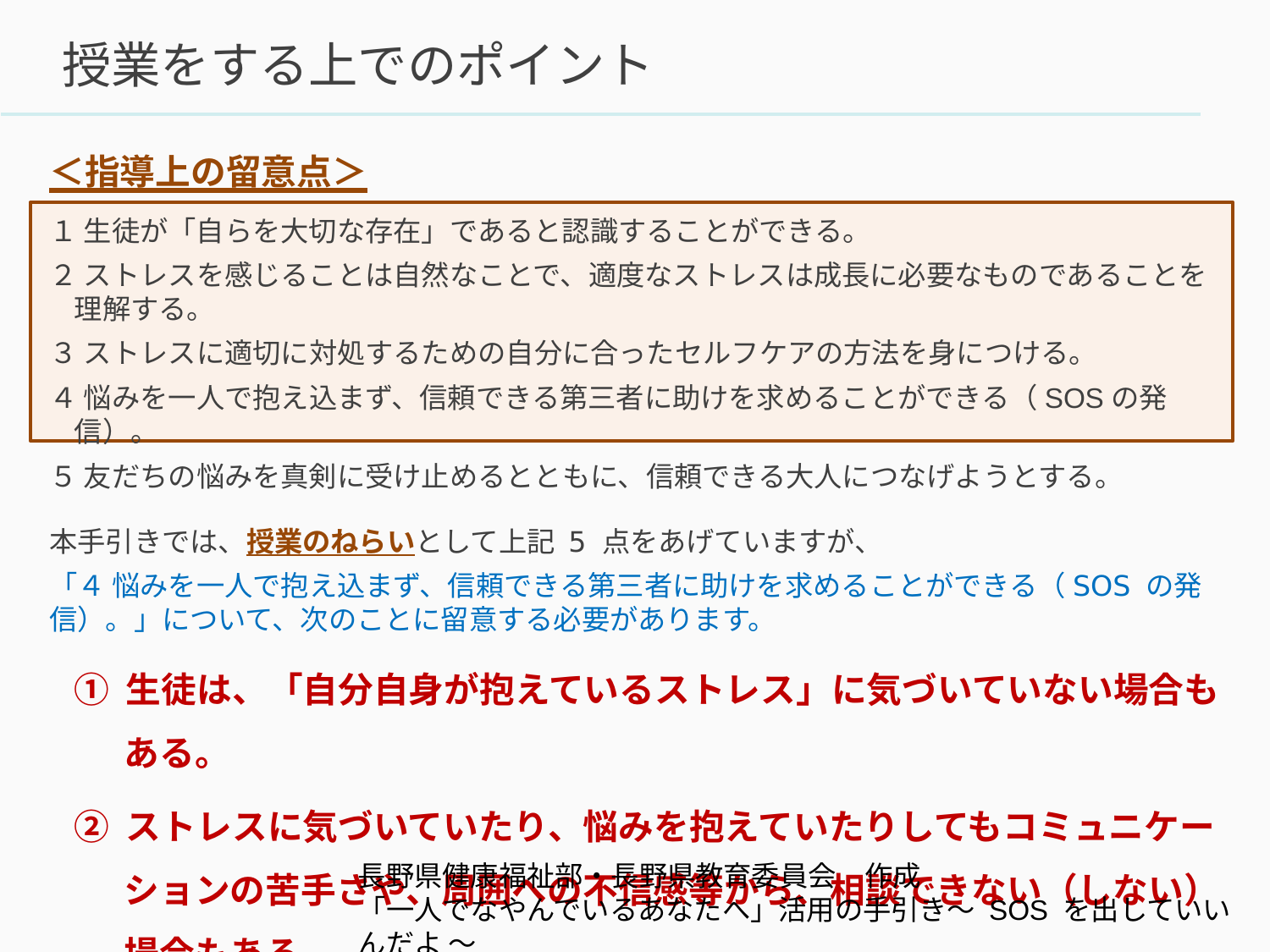

# 授業をする上でのポイント
＜指導上の留意点＞
１ 生徒が「自らを大切な存在」であると認識することができる。
２ ストレスを感じることは自然なことで、適度なストレスは成長に必要なものであることを理解する。
３ ストレスに適切に対処するための自分に合ったセルフケアの方法を身につける。
４ 悩みを一人で抱え込まず、信頼できる第三者に助けを求めることができる（SOSの発信）。
５ 友だちの悩みを真剣に受け止めるとともに、信頼できる大人につなげようとする。
本手引きでは、授業のねらいとして上記 5 点をあげていますが、
「４ 悩みを一人で抱え込まず、信頼できる第三者に助けを求めることができる（SOS の発信）。」について、次のことに留意する必要があります。
① 生徒は、「自分自身が抱えているストレス」に気づいていない場合もある。
② ストレスに気づいていたり、悩みを抱えていたりしてもコミュニケーションの苦手さや、周囲への不信感等から、相談できない（しない）場合もある。

長野県健康福祉部・長野県教育委員会　作成
「一人でなやんでいるあなたへ」活用の手引き～ SOS を出していいんだよ ～